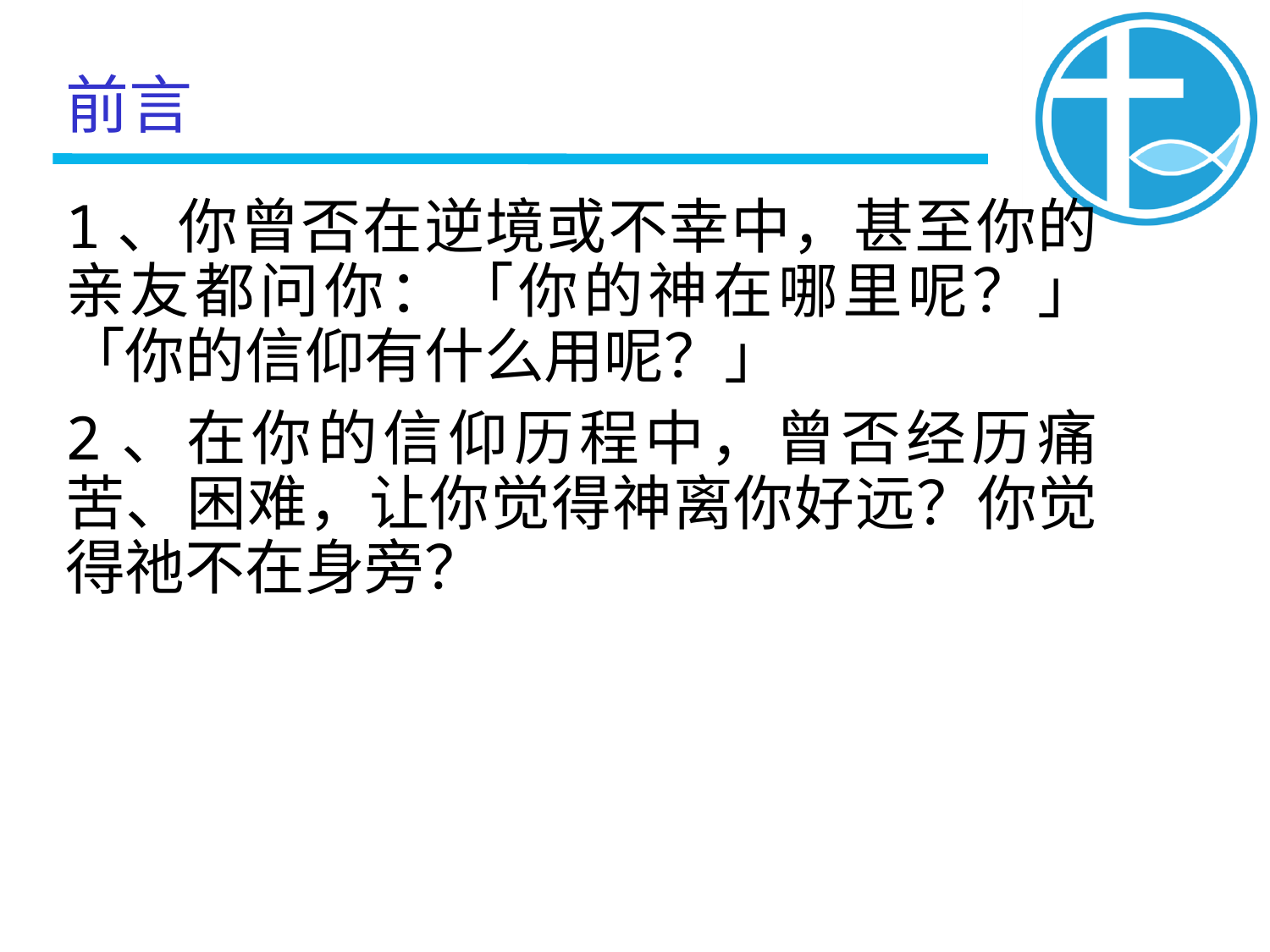

前言
1、你曾否在逆境或不幸中，甚至你的亲友都问你：「你的神在哪里呢？」「你的信仰有什么用呢？」
2、在你的信仰历程中，曾否经历痛苦、困难，让你觉得神离你好远？你觉得祂不在身旁？